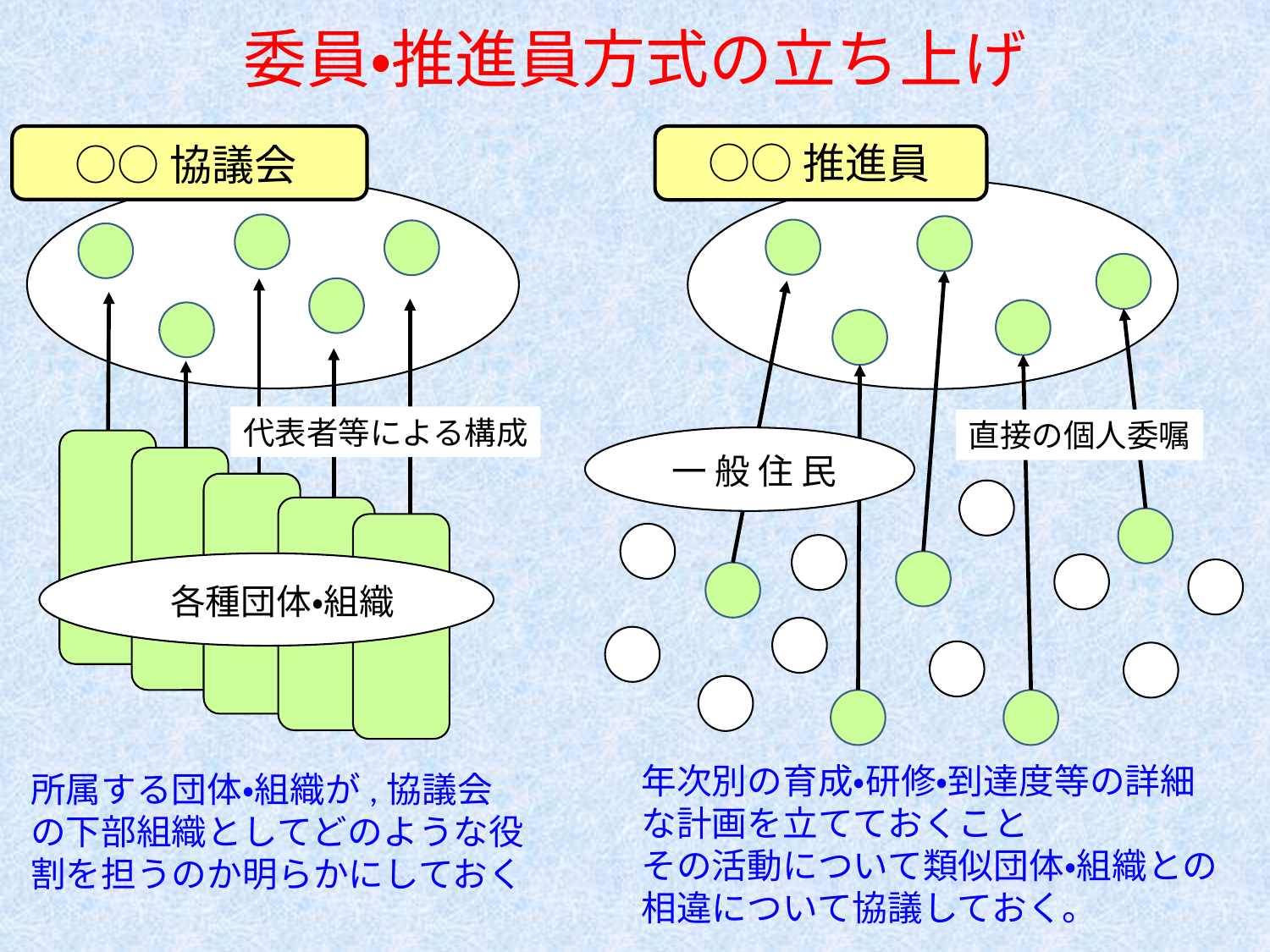

# 委員・推進員方式の立ち上げ

○○協議会

代表者等による構成

各種
　　各種団体・組織

○○推進員

直接の個人委嘱

      一 般 住 民

年次別の育成・研修・到達度等の詳細な計画を立てておくこと
その活動について類似団体・組織との相違について協議しておく。
所属する団体・組織が,協議会の下部組織としてどのような役割を担うのか明らかにしておく